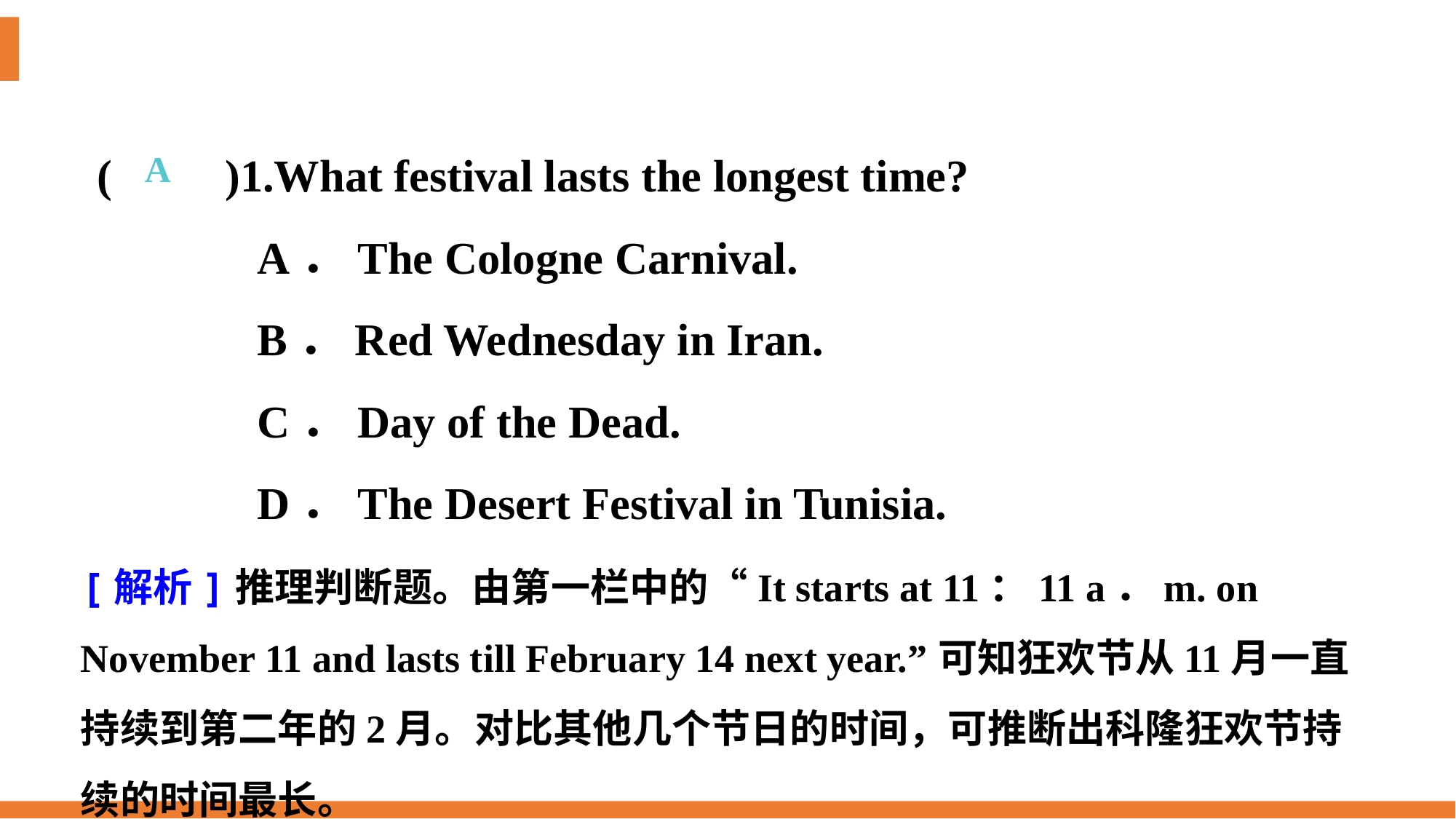

(　　)1.What festival lasts the longest time?
A．The Cologne Carnival.
B．Red Wednesday in Iran.
C．Day of the Dead.
D．The Desert Festival in Tunisia.
A
[解析]推理判断题。由第一栏中的“It starts at 11：11 a．m. on November 11 and lasts till February 14 next year.”可知狂欢节从11月一直持续到第二年的2月。对比其他几个节日的时间，可推断出科隆狂欢节持续的时间最长。